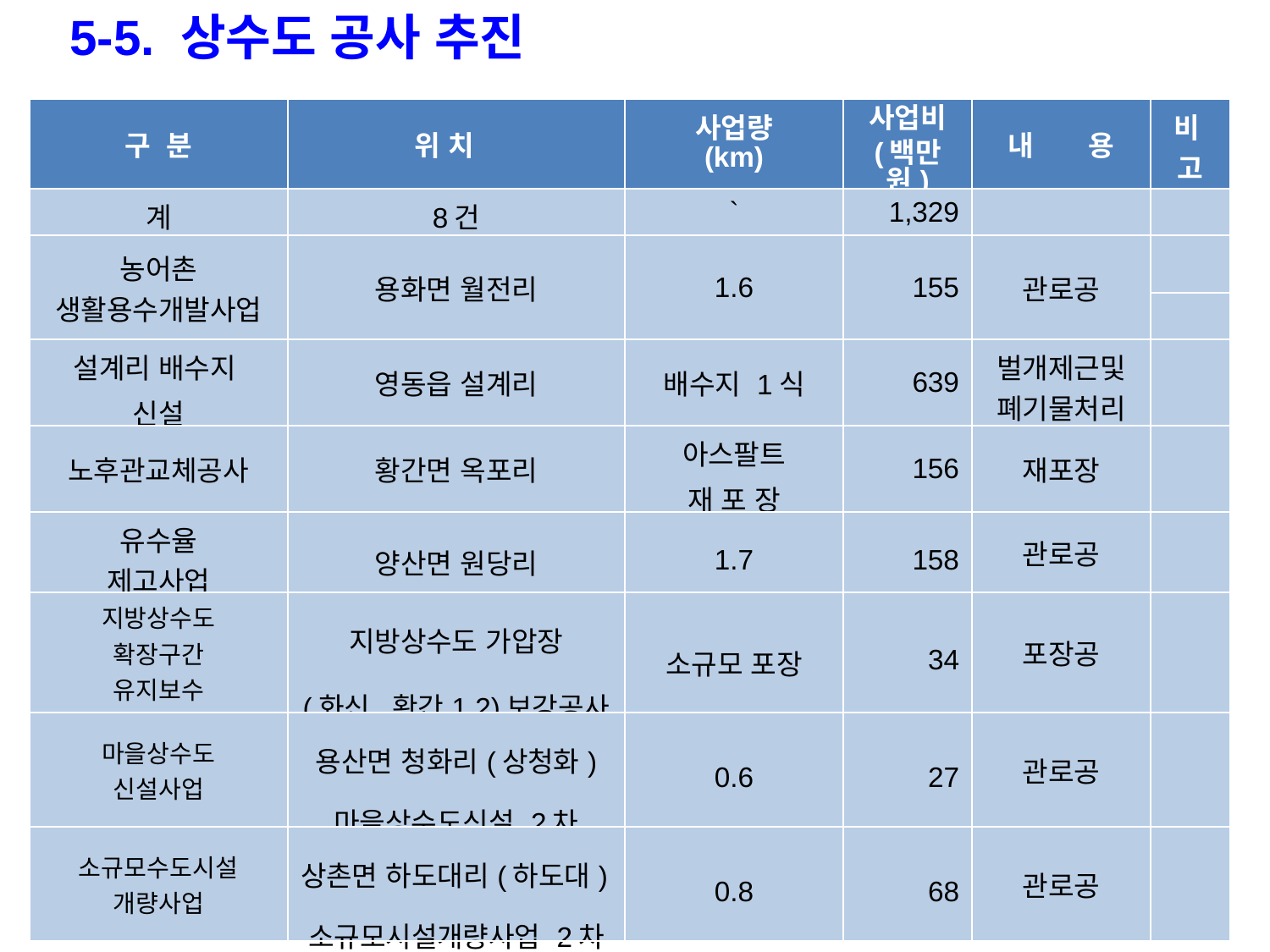

5-5. 상수도 공사 추진
| 구 분 | 위 치 | 사업량 (km) | 사업비 (백만원) | 내 용 | 비 고 |
| --- | --- | --- | --- | --- | --- |
| 계 | 8건 | ` | 1,329 |  |  |
| 농어촌 생활용수개발사업 | 용화면 월전리 | 1.6 | 155 | 관로공 |  |
|  |  |  |  |  |  |
| 설계리 배수지 신설 | 영동읍 설계리 | 배수지 1식 | 639 | 벌개제근및 폐기물처리 |  |
| 노후관교체공사 | 황간면 옥포리 | 아스팔트 재 포 장 | 156 | 재포장 |  |
| 유수율 제고사업 | 양산면 원당리 | 1.7 | 158 | 관로공 |  |
| 지방상수도 확장구간 유지보수 | 지방상수도 가압장 (화신,황간1,2)보강공사 | 소규모 포장 | 34 | 포장공 |  |
| 마을상수도 신설사업 | 용산면 청화리(상청화) 마을상수도신설 2차 | 0.6 | 27 | 관로공 |  |
| 소규모수도시설 개량사업 | 상촌면 하도대리(하도대)소규모시설개량사업 2차 | 0.8 | 68 | 관로공 |  |